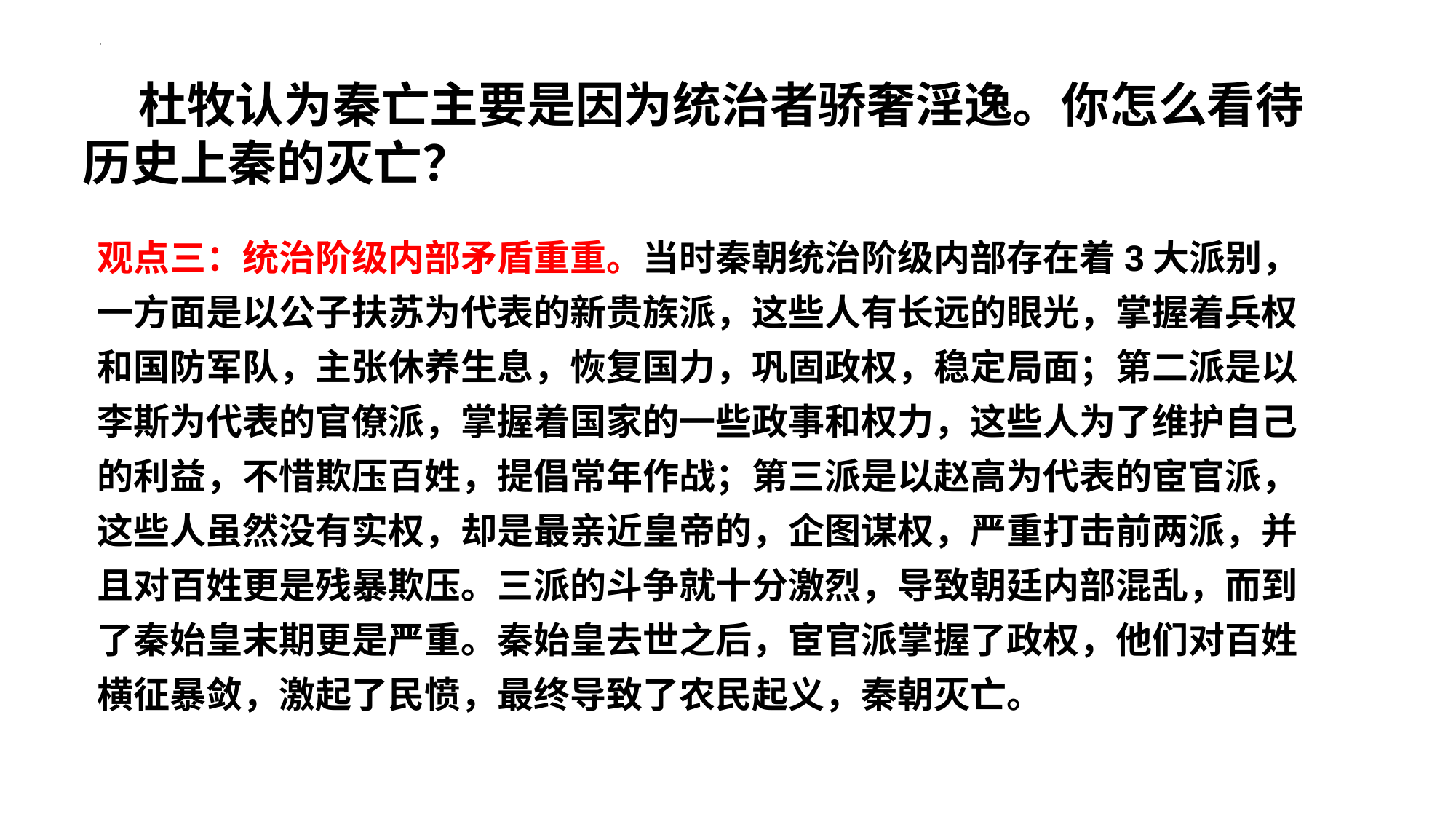

杜牧认为秦亡主要是因为统治者骄奢淫逸。你怎么看待历史上秦的灭亡？
观点三：统治阶级内部矛盾重重。当时秦朝统治阶级内部存在着3大派别，一方面是以公子扶苏为代表的新贵族派，这些人有长远的眼光，掌握着兵权和国防军队，主张休养生息，恢复国力，巩固政权，稳定局面；第二派是以李斯为代表的官僚派，掌握着国家的一些政事和权力，这些人为了维护自己的利益，不惜欺压百姓，提倡常年作战；第三派是以赵高为代表的宦官派，这些人虽然没有实权，却是最亲近皇帝的，企图谋权，严重打击前两派，并且对百姓更是残暴欺压。三派的斗争就十分激烈，导致朝廷内部混乱，而到了秦始皇末期更是严重。秦始皇去世之后，宦官派掌握了政权，他们对百姓横征暴敛，激起了民愤，最终导致了农民起义，秦朝灭亡。